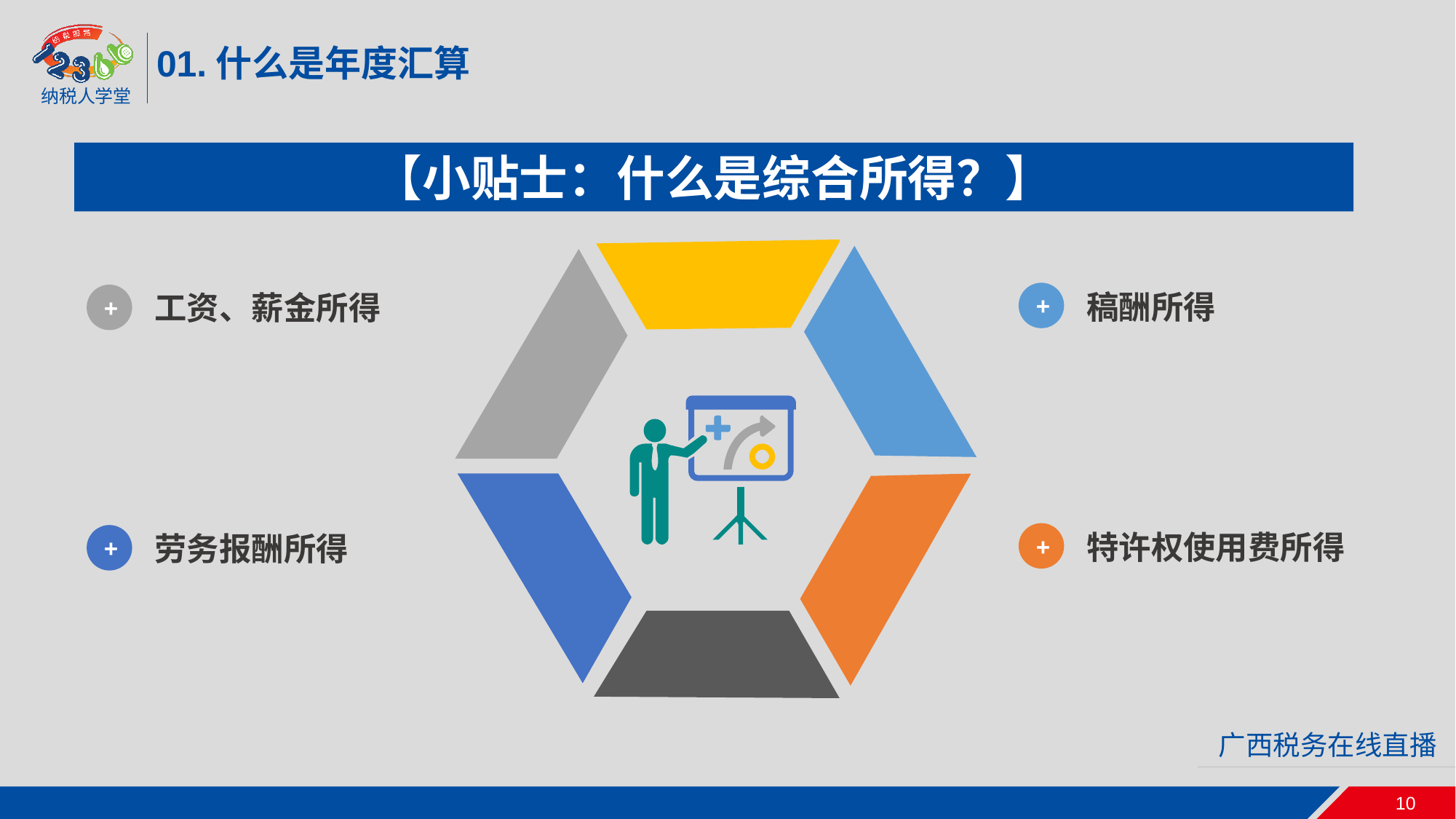

01.什么是年度汇算
【小贴士：什么是综合所得？】

稿酬所得
工资、薪金所得
+
+

特许权使用费所得
劳务报酬所得
+
+